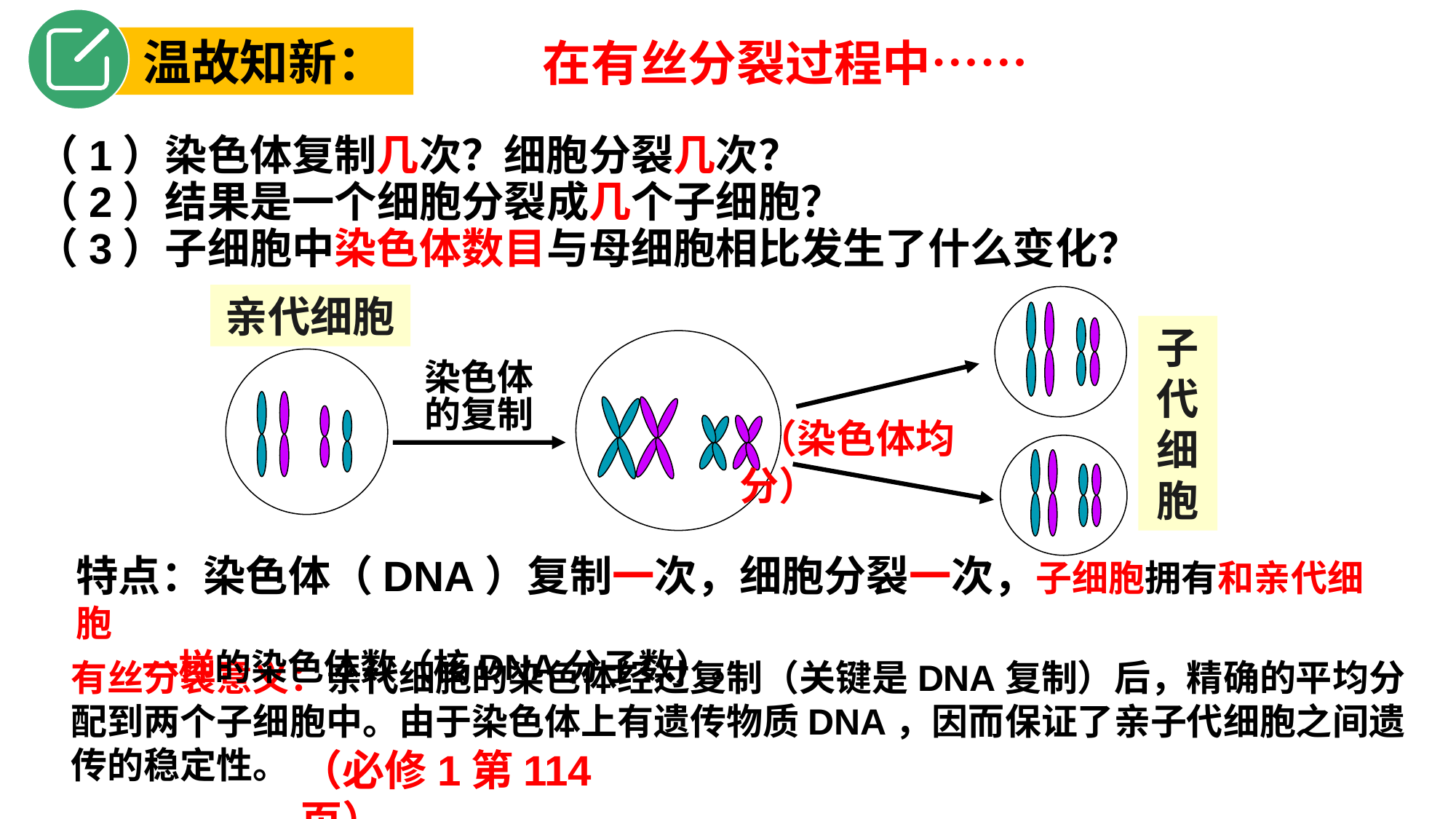

温故知新：
在有丝分裂过程中……

（1）染色体复制几次？细胞分裂几次？
（2）结果是一个细胞分裂成几个子细胞？
（3）子细胞中染色体数目与母细胞相比发生了什么变化？
亲代细胞

子代细胞

染色体的复制

 （染色体均分）

特点：染色体（DNA）复制一次，细胞分裂一次，子细胞拥有和亲代细胞
       一样的染色体数（核DNA分子数）。
有丝分裂意义：亲代细胞的染色体经过复制（关键是DNA复制）后，精确的平均分配到两个子细胞中。由于染色体上有遗传物质DNA，因而保证了亲子代细胞之间遗传的稳定性。
（必修1第114页）